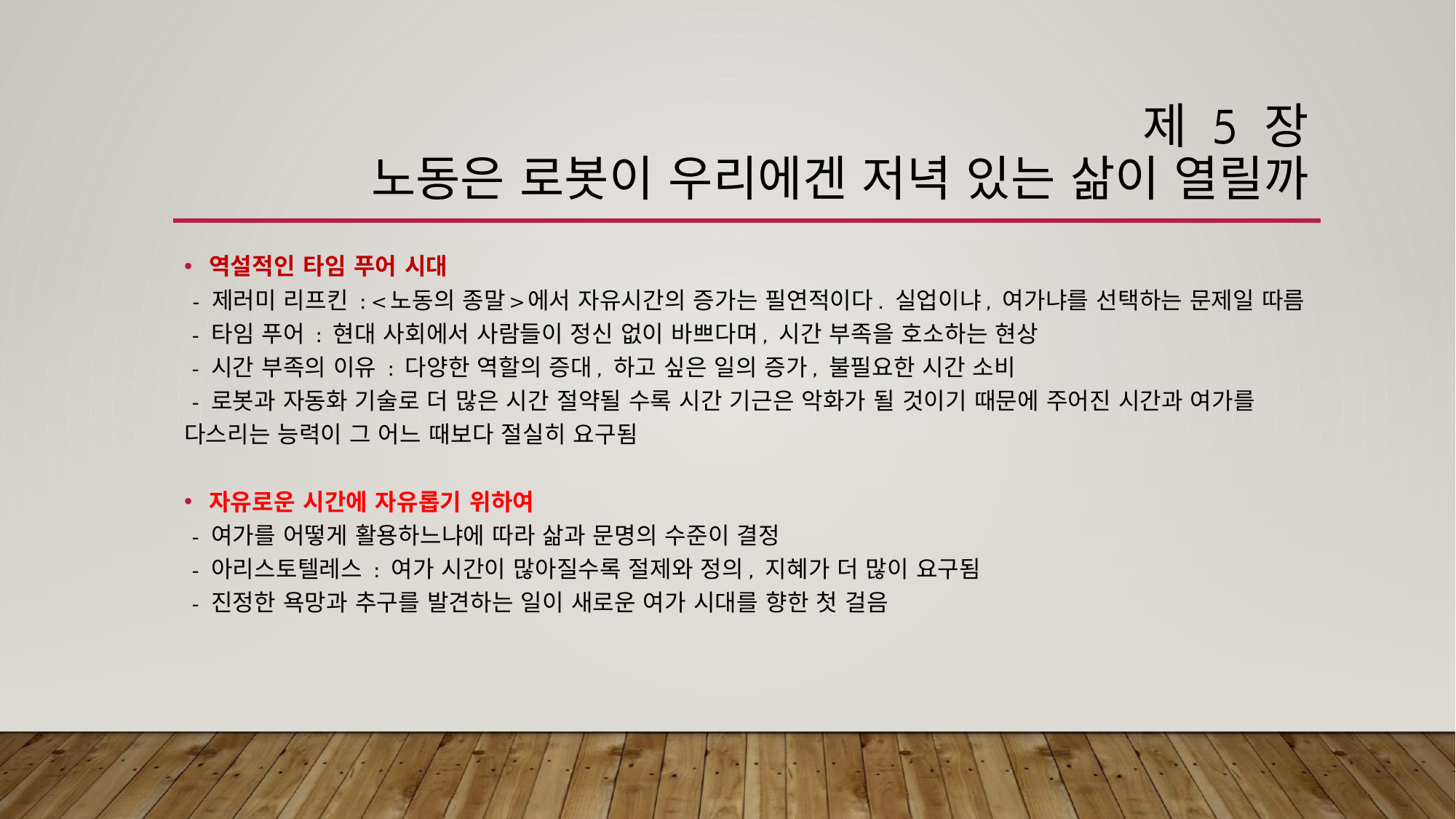

# 제 5 장 노동은 로봇이 우리에겐 저녁 있는 삶이 열릴까
역설적인 타임 푸어 시대
 - 제러미 리프킨 : <노동의 종말>에서 자유시간의 증가는 필연적이다. 실업이냐, 여가냐를 선택하는 문제일 따름
 - 타임 푸어 : 현대 사회에서 사람들이 정신 없이 바쁘다며, 시간 부족을 호소하는 현상
 - 시간 부족의 이유 : 다양한 역할의 증대, 하고 싶은 일의 증가, 불필요한 시간 소비
 - 로봇과 자동화 기술로 더 많은 시간 절약될 수록 시간 기근은 악화가 될 것이기 때문에 주어진 시간과 여가를 다스리는 능력이 그 어느 때보다 절실히 요구됨

자유로운 시간에 자유롭기 위하여
 - 여가를 어떻게 활용하느냐에 따라 삶과 문명의 수준이 결정
 - 아리스토텔레스 : 여가 시간이 많아질수록 절제와 정의, 지혜가 더 많이 요구됨
 - 진정한 욕망과 추구를 발견하는 일이 새로운 여가 시대를 향한 첫 걸음